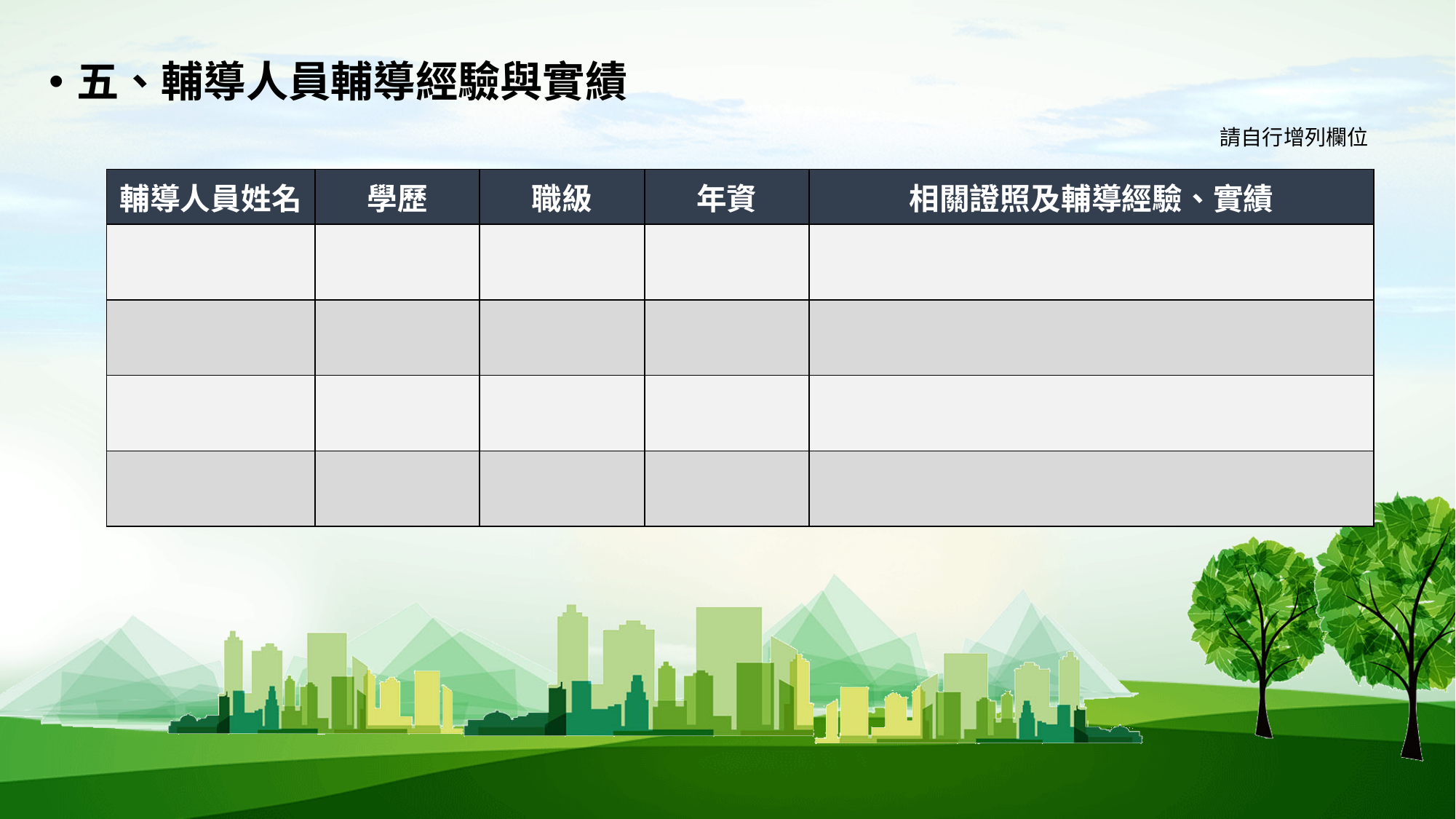

五、輔導人員輔導經驗與實績
請自行增列欄位
| 輔導人員姓名 | 學歷 | 職級 | 年資 | 相關證照及輔導經驗、實績 |
| --- | --- | --- | --- | --- |
|  |  |  |  |  |
|  |  |  |  |  |
|  |  |  |  |  |
|  |  |  |  |  |